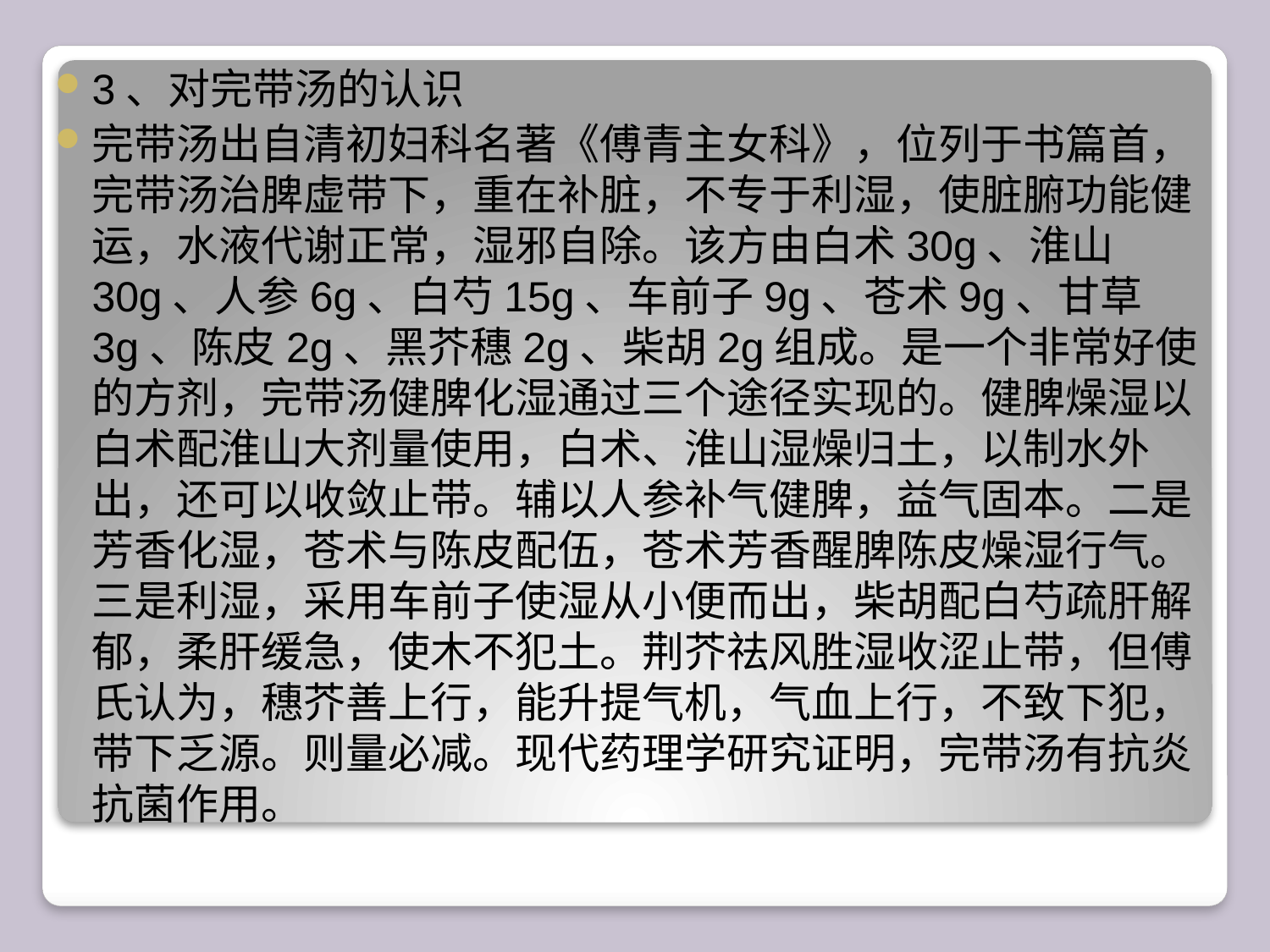

3、对完带汤的认识
完带汤出自清初妇科名著《傅青主女科》，位列于书篇首，完带汤治脾虚带下，重在补脏，不专于利湿，使脏腑功能健运，水液代谢正常，湿邪自除。该方由白术30g、淮山30g、人参6g、白芍15g、车前子9g、苍术9g、甘草3g、陈皮2g、黑芥穗2g、柴胡2g组成。是一个非常好使的方剂，完带汤健脾化湿通过三个途径实现的。健脾燥湿以白术配淮山大剂量使用，白术、淮山湿燥归土，以制水外出，还可以收敛止带。辅以人参补气健脾，益气固本。二是芳香化湿，苍术与陈皮配伍，苍术芳香醒脾陈皮燥湿行气。三是利湿，采用车前子使湿从小便而出，柴胡配白芍疏肝解郁，柔肝缓急，使木不犯土。荆芥祛风胜湿收涩止带，但傅氏认为，穗芥善上行，能升提气机，气血上行，不致下犯，带下乏源。则量必减。现代药理学研究证明，完带汤有抗炎抗菌作用。
#